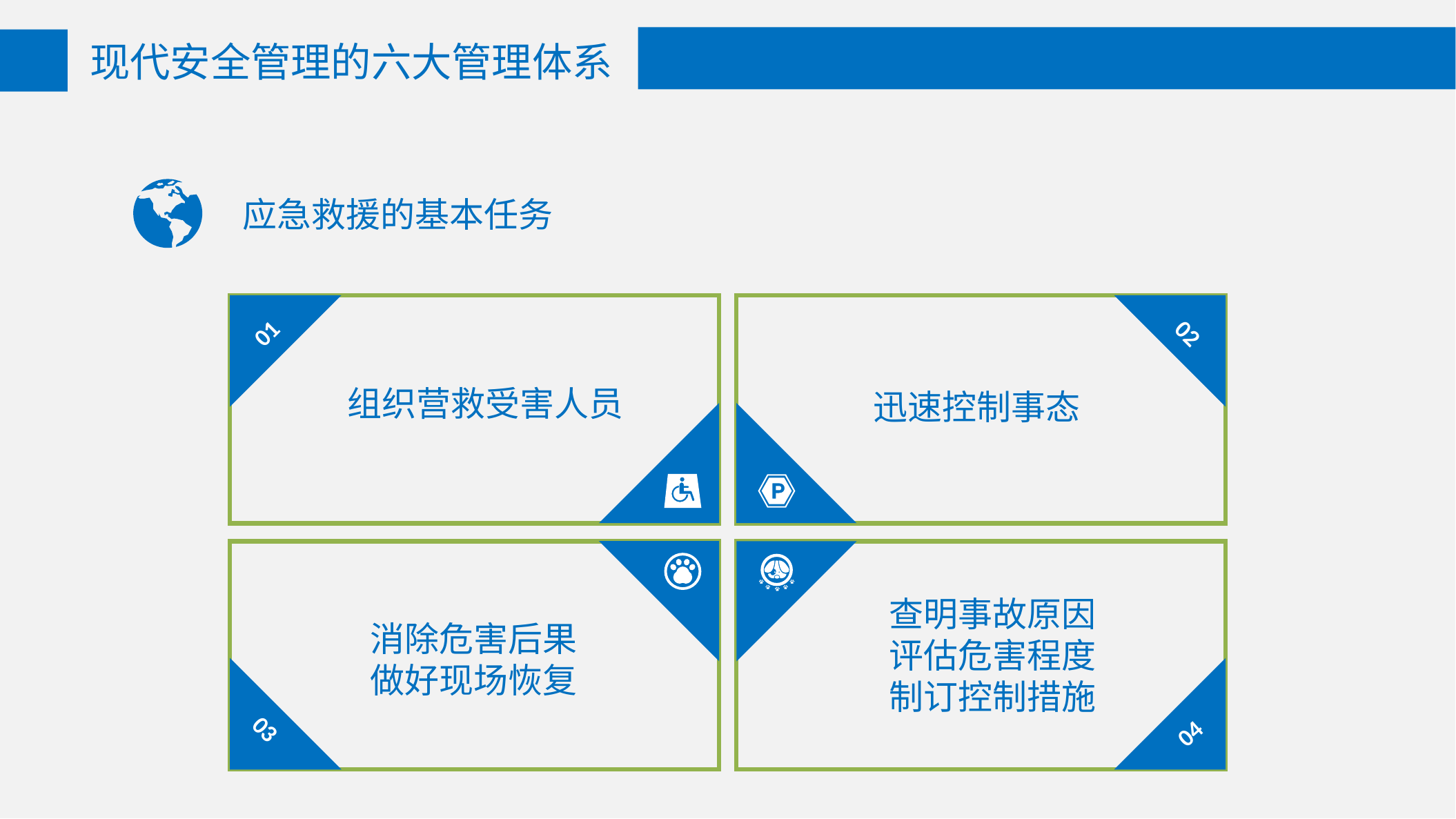

现代安全管理的六大管理体系

应急救援的基本任务

01
02

03
04
组织营救受害人员
迅速控制事态
查明事故原因
评估危害程度
制订控制措施
消除危害后果
做好现场恢复